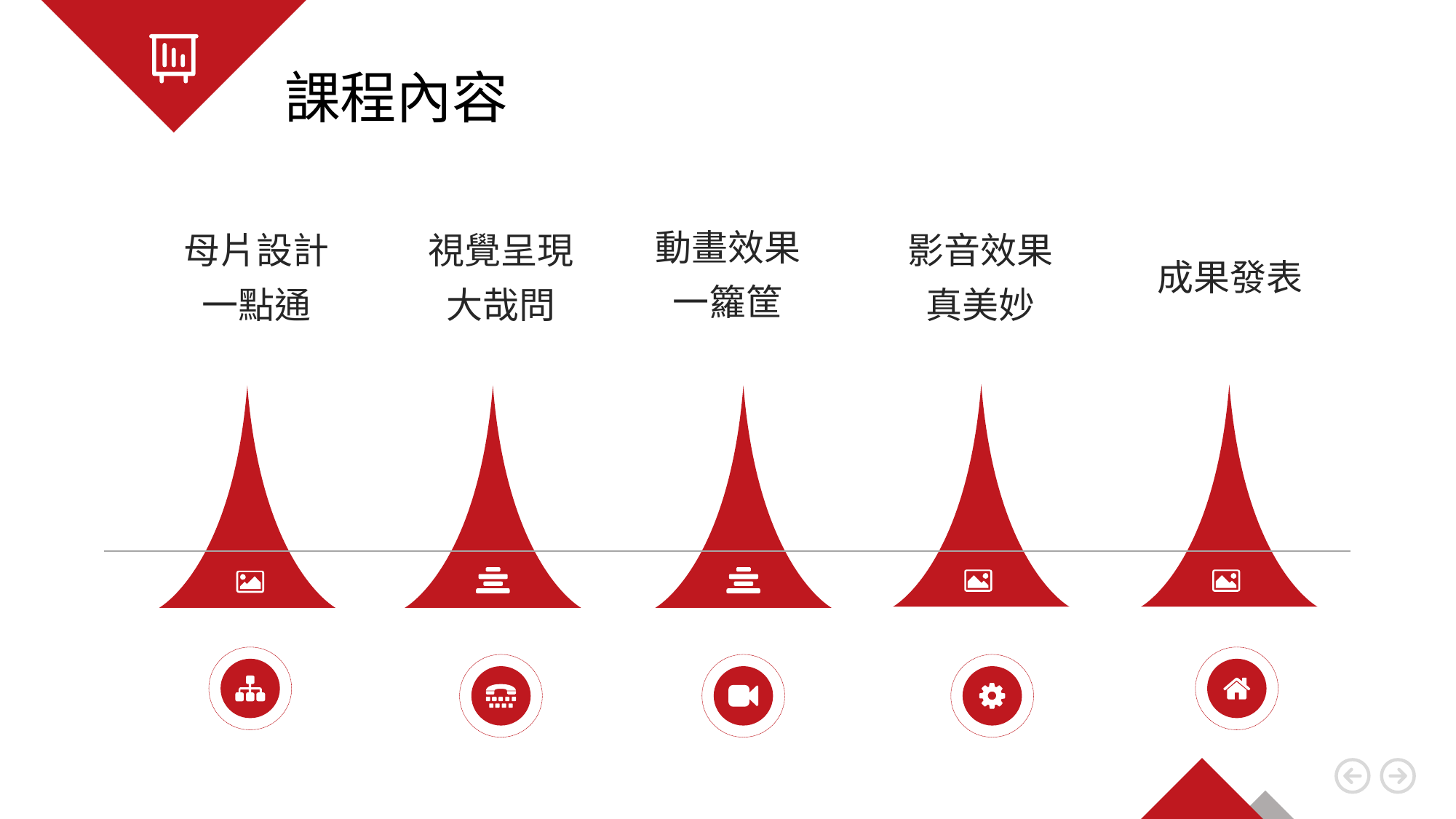

課程內容
動畫效果一籮筐
視覺呈現大哉問
母片設計一點通
影音效果真美妙
成果發表